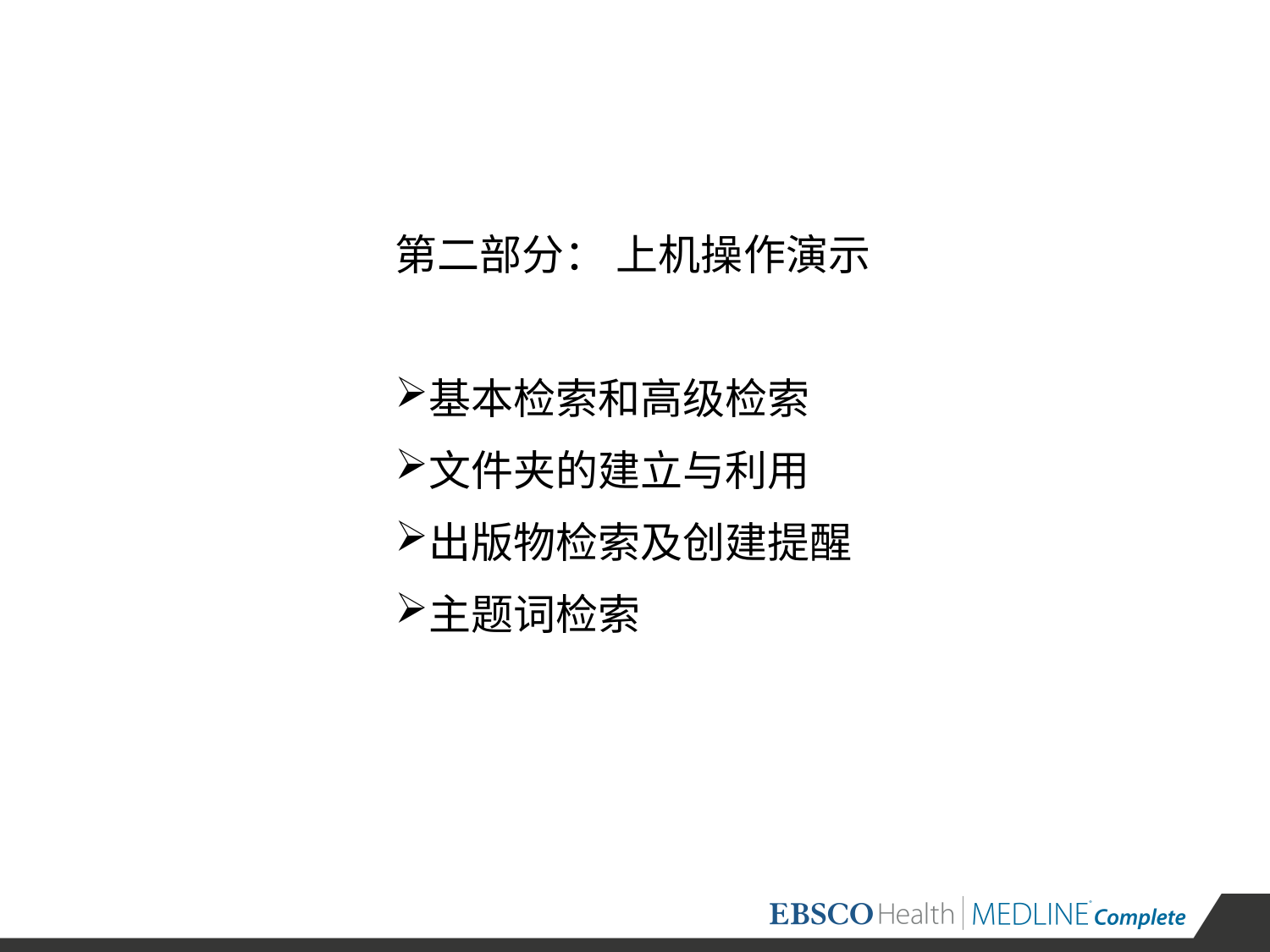

第二部分： 上机操作演示

基本检索和高级检索
文件夹的建立与利用
出版物检索及创建提醒
主题词检索